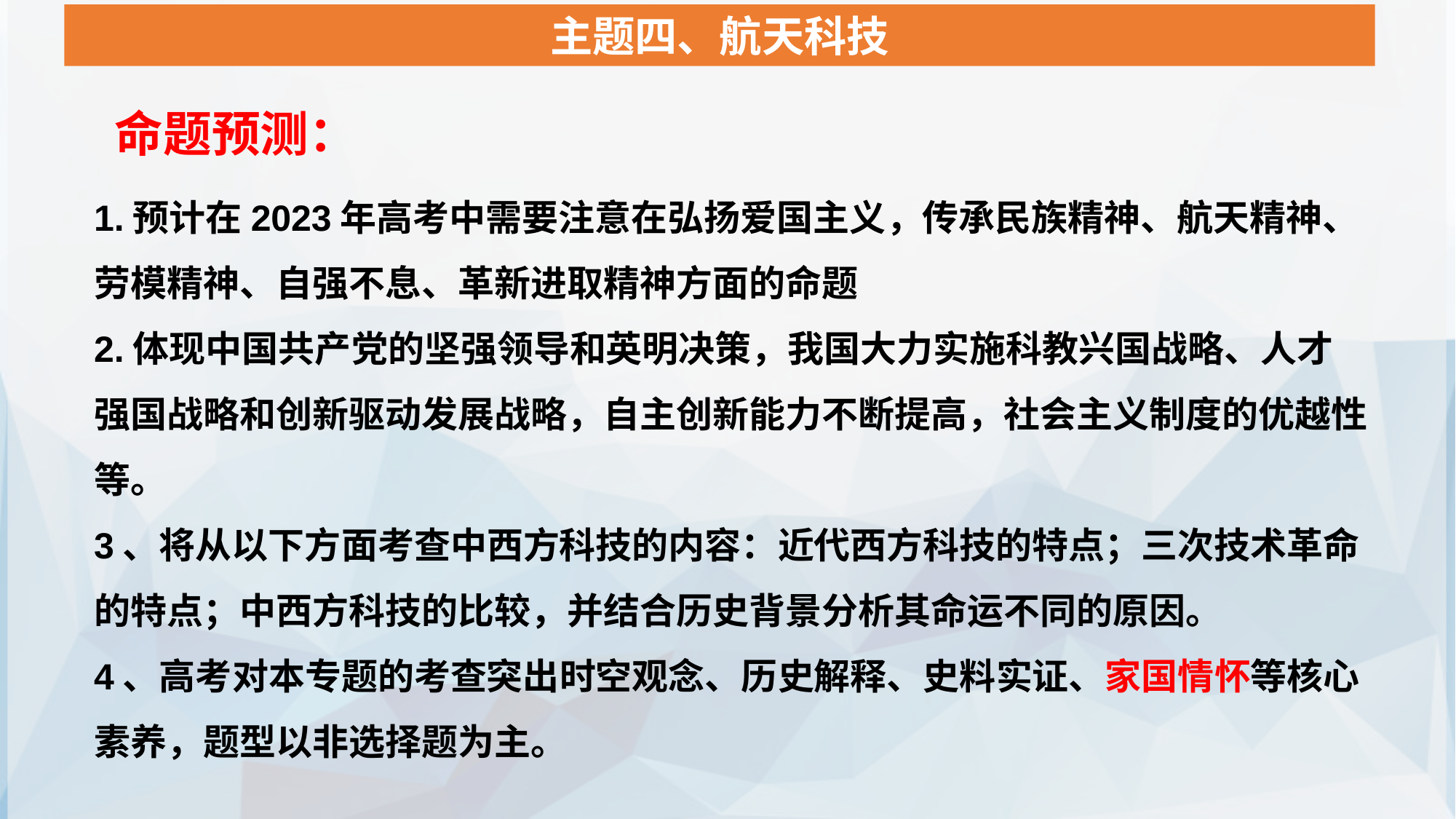

主题四、航天科技
命题预测：
1.预计在2023年高考中需要注意在弘扬爱国主义，传承民族精神、航天精神、劳模精神、自强不息、革新进取精神方面的命题
2.体现中国共产党的坚强领导和英明决策，我国大力实施科教兴国战略、人才强国战略和创新驱动发展战略，自主创新能力不断提高，社会主义制度的优越性等。
3、将从以下方面考查中西方科技的内容：近代西方科技的特点；三次技术革命的特点；中西方科技的比较，并结合历史背景分析其命运不同的原因。
4、高考对本专题的考查突出时空观念、历史解释、史料实证、家国情怀等核心素养，题型以非选择题为主。